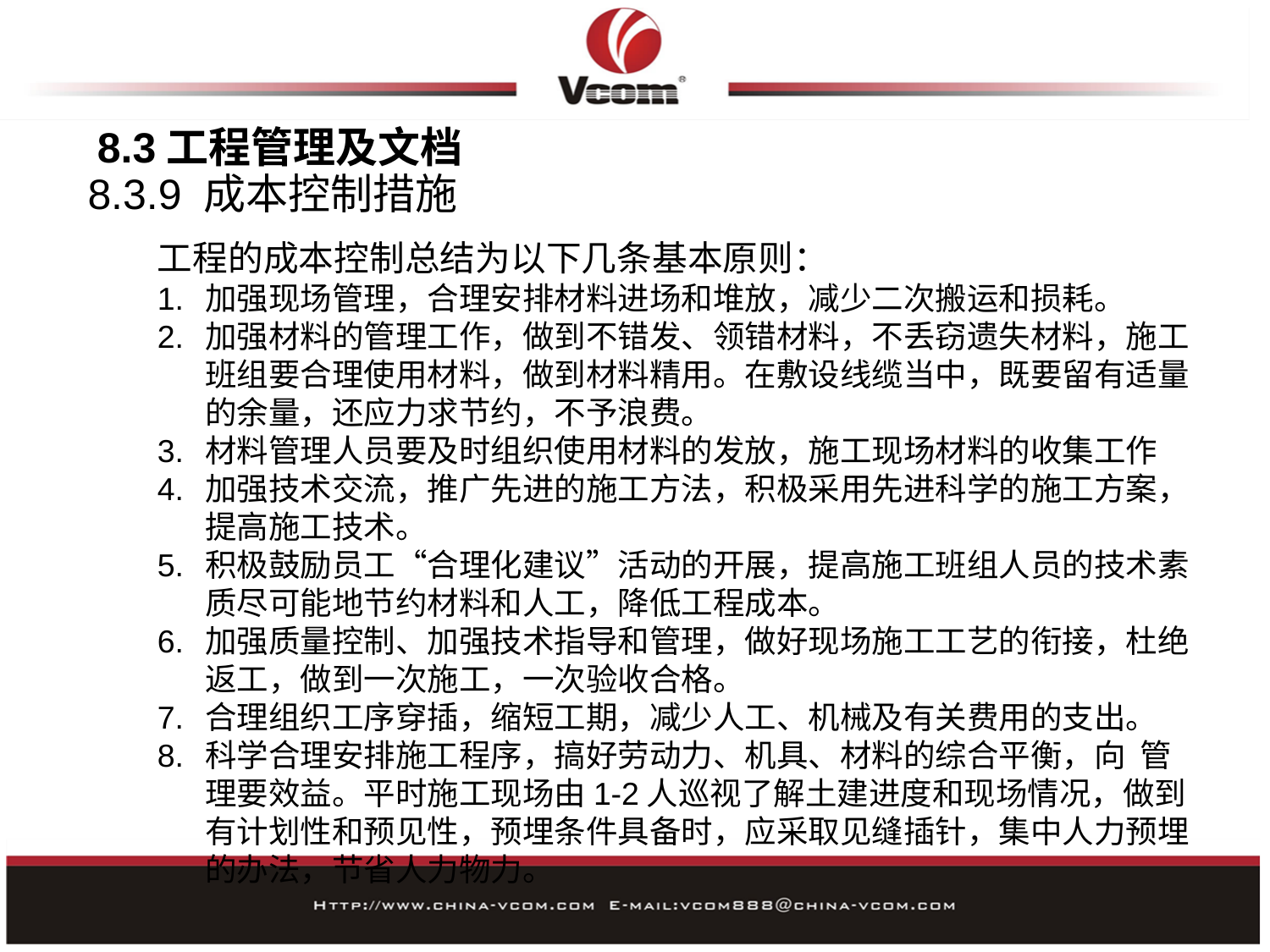

8.3工程管理及文档
8.3.9 成本控制措施

工程的成本控制总结为以下几条基本原则：
加强现场管理，合理安排材料进场和堆放，减少二次搬运和损耗。
加强材料的管理工作，做到不错发、领错材料，不丢窃遗失材料，施工班组要合理使用材料，做到材料精用。在敷设线缆当中，既要留有适量的余量，还应力求节约，不予浪费。
材料管理人员要及时组织使用材料的发放，施工现场材料的收集工作
加强技术交流，推广先进的施工方法，积极采用先进科学的施工方案，提高施工技术。
积极鼓励员工“合理化建议”活动的开展，提高施工班组人员的技术素质尽可能地节约材料和人工，降低工程成本。
加强质量控制、加强技术指导和管理，做好现场施工工艺的衔接，杜绝返工，做到一次施工，一次验收合格。
合理组织工序穿插，缩短工期，减少人工、机械及有关费用的支出。
科学合理安排施工程序，搞好劳动力、机具、材料的综合平衡，向  管理要效益。平时施工现场由1-2人巡视了解土建进度和现场情况，做到有计划性和预见性，预埋条件具备时，应采取见缝插针，集中人力预埋的办法，节省人力物力。